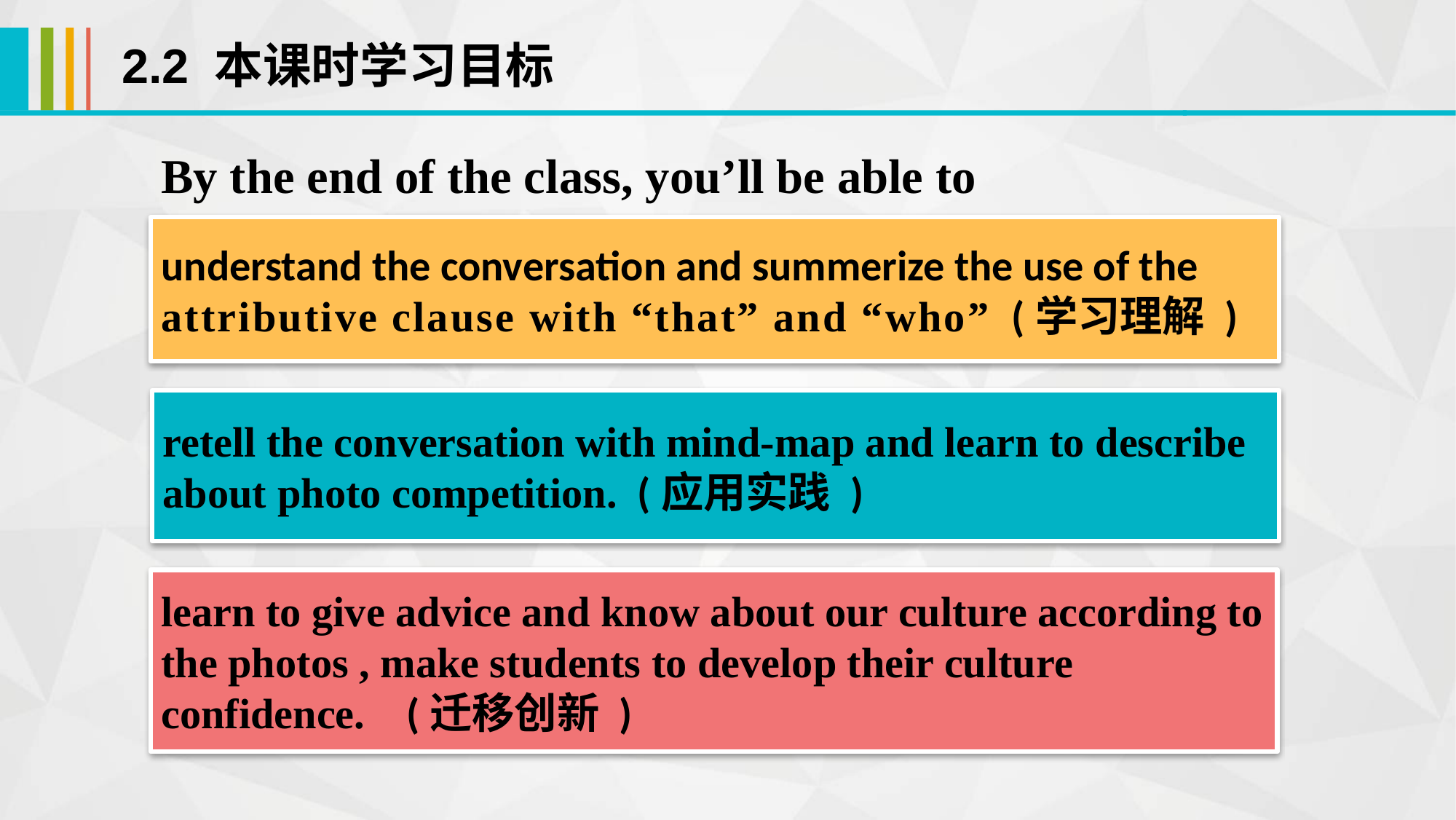

2.2 本课时学习目标

By the end of the class, you’ll be able to
understand the conversation and summerize the use of the attributive clause with “that” and “who”  (学习理解 )

retell the conversation with mind-map and learn to describe about photo competition.  (应用实践 )

learn to give advice and know about our culture according to the photos , make students to develop their culture confidence.    (迁移创新 )